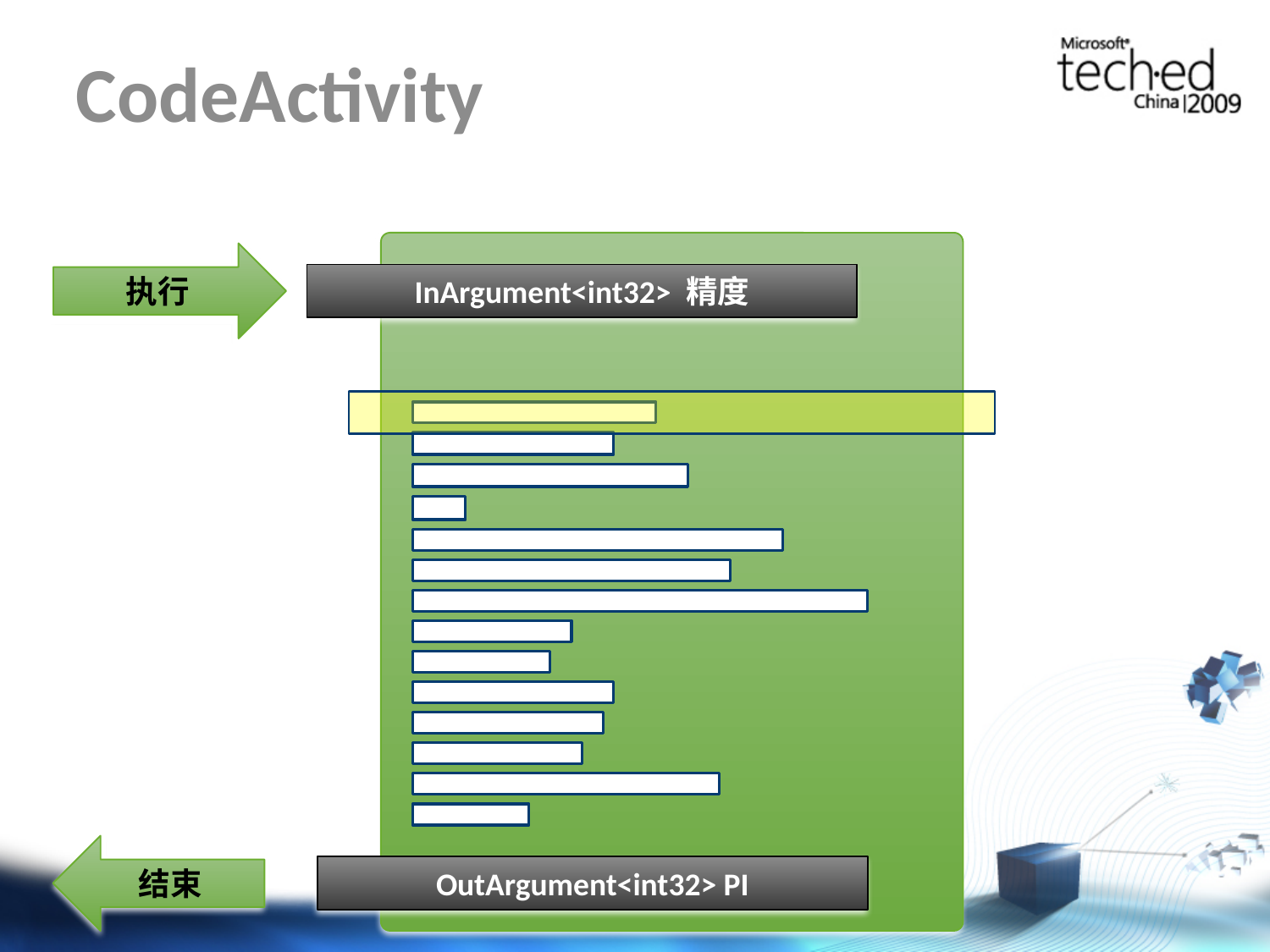

# CodeActivity

执行
InArgument<int32> 精度

结束
OutArgument<int32> PI